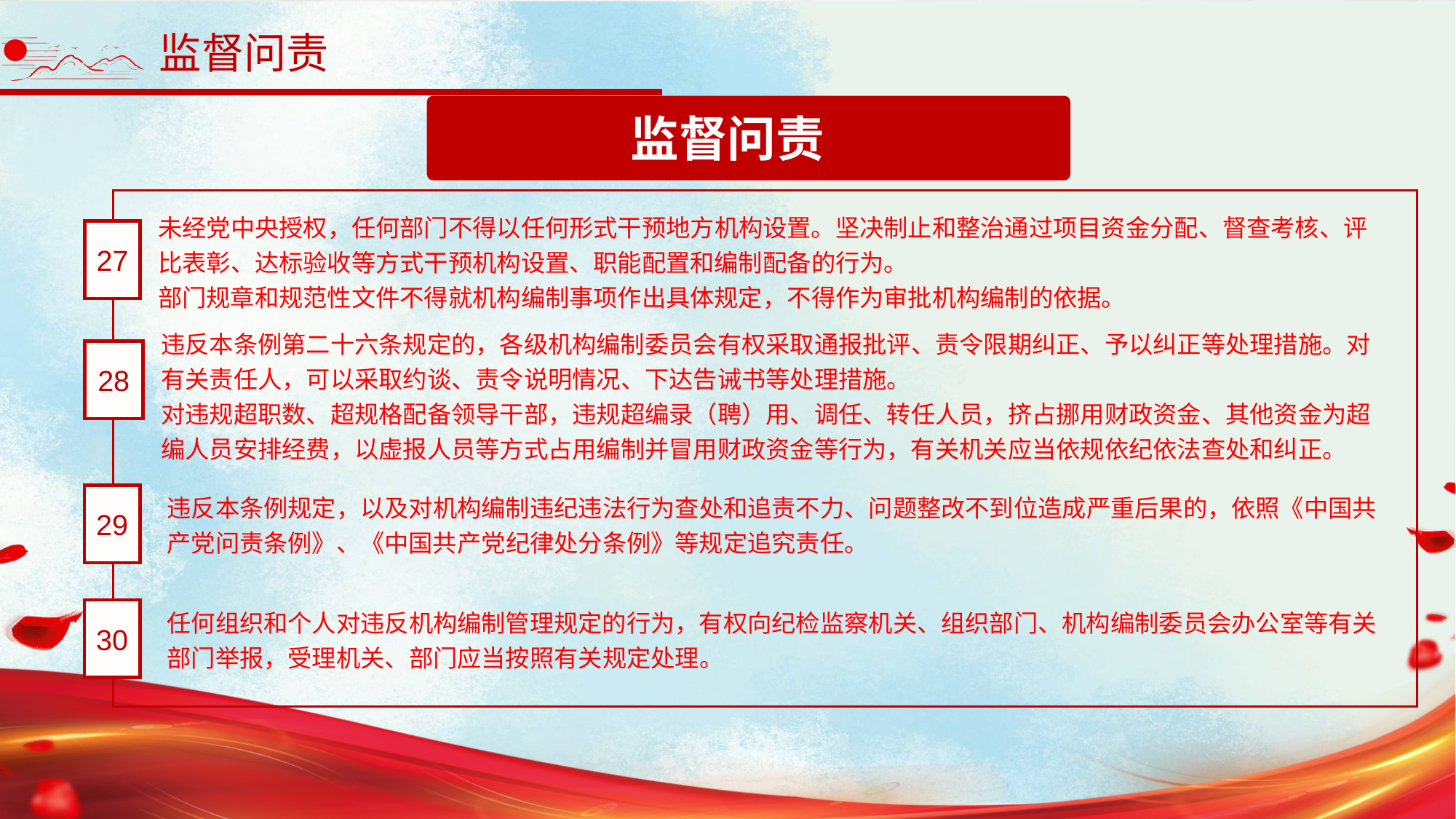

监督问责

监督问责

未经党中央授权，任何部门不得以任何形式干预地方机构设置。坚决制止和整治通过项目资金分配、督查考核、评比表彰、达标验收等方式干预机构设置、职能配置和编制配备的行为。
部门规章和规范性文件不得就机构编制事项作出具体规定，不得作为审批机构编制的依据。
27
违反本条例第二十六条规定的，各级机构编制委员会有权采取通报批评、责令限期纠正、予以纠正等处理措施。对有关责任人，可以采取约谈、责令说明情况、下达告诫书等处理措施。
对违规超职数、超规格配备领导干部，违规超编录（聘）用、调任、转任人员，挤占挪用财政资金、其他资金为超编人员安排经费，以虚报人员等方式占用编制并冒用财政资金等行为，有关机关应当依规依纪依法查处和纠正。
28
违反本条例规定，以及对机构编制违纪违法行为查处和追责不力、问题整改不到位造成严重后果的，依照《中国共产党问责条例》、《中国共产党纪律处分条例》等规定追究责任。
29
任何组织和个人对违反机构编制管理规定的行为，有权向纪检监察机关、组织部门、机构编制委员会办公室等有关部门举报，受理机关、部门应当按照有关规定处理。
30